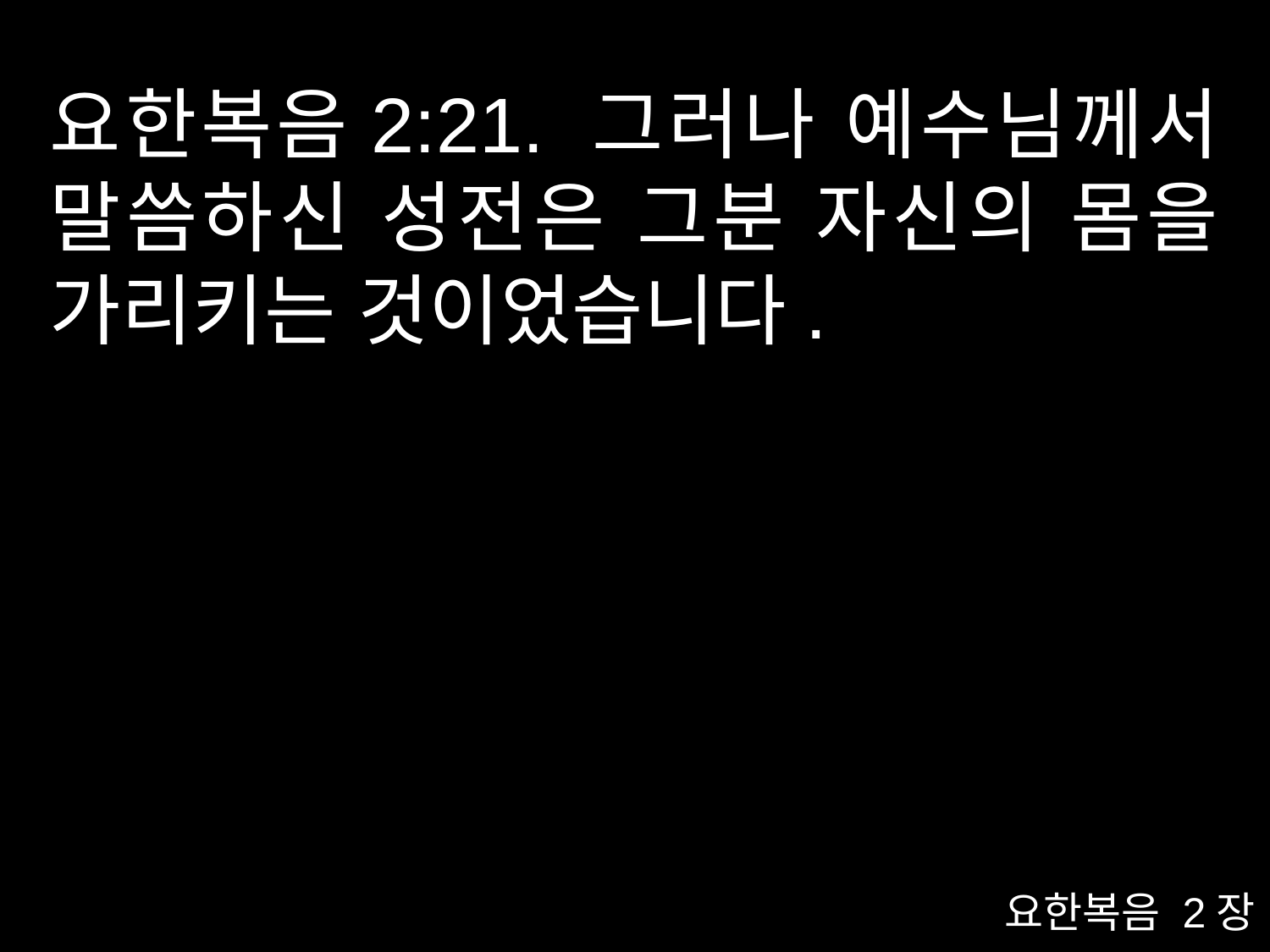

# 요한복음2:21. 그러나 예수님께서 말씀하신 성전은 그분 자신의 몸을 가리키는 것이었습니다.
요한복음 2장